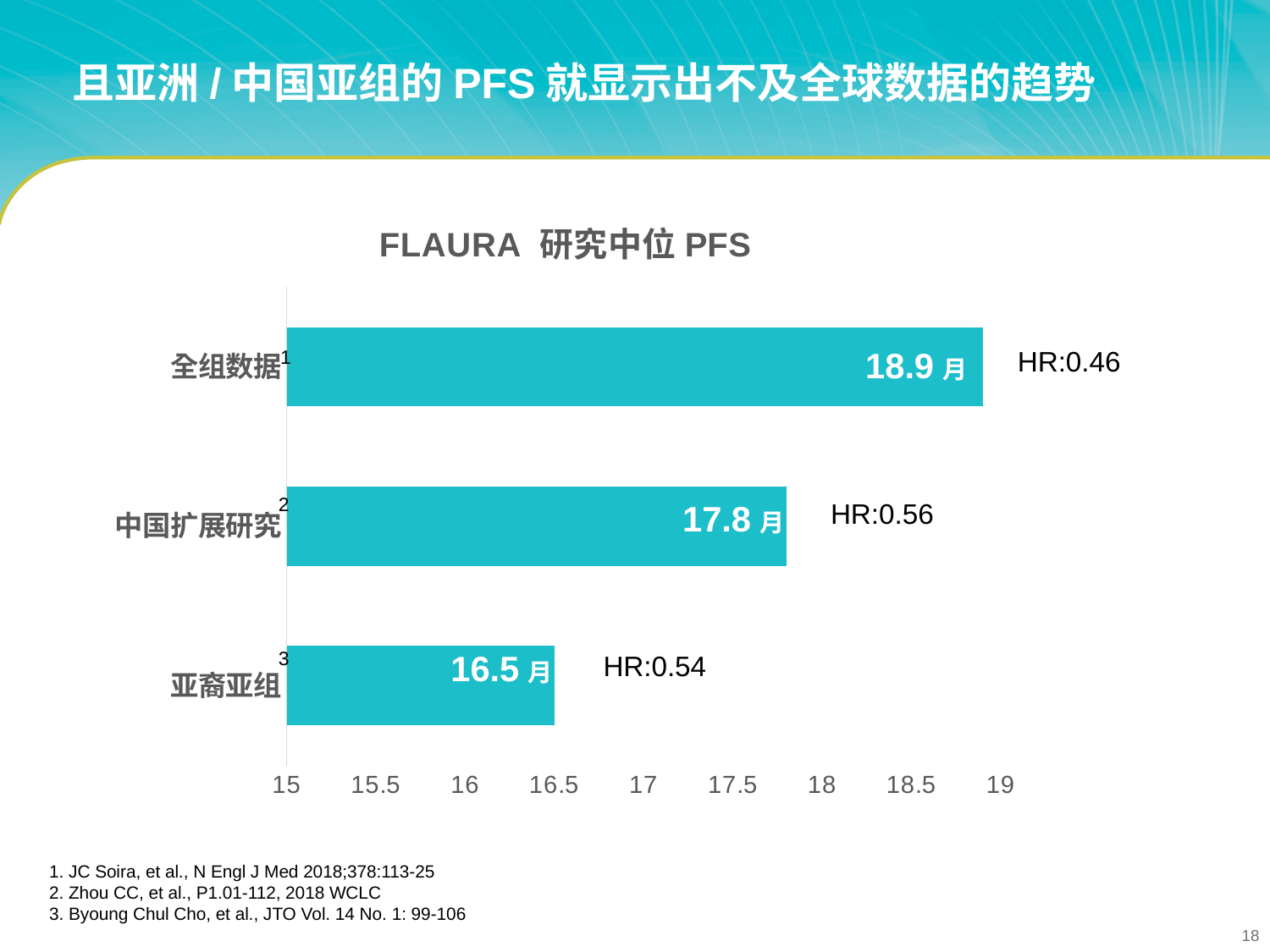

# 且亚洲/中国亚组的PFS就显示出不及全球数据的趋势

### Chart: FLAURA 研究中位PFS

| Category | 中位PFS |
|---|---|
| 亚裔亚组 | 16.5 |
| 中国扩展研究 | 17.8 |
| 全组数据 | 18.9 |
18.9月
HR:0.46
1
2
17.8月
HR:0.56
3
16.5月
HR:0.54
1. JC Soira, et al., N Engl J Med 2018;378:113-25
2. Zhou CC, et al., P1.01-112, 2018 WCLC
3. Byoung Chul Cho, et al., JTO Vol. 14 No. 1: 99-106